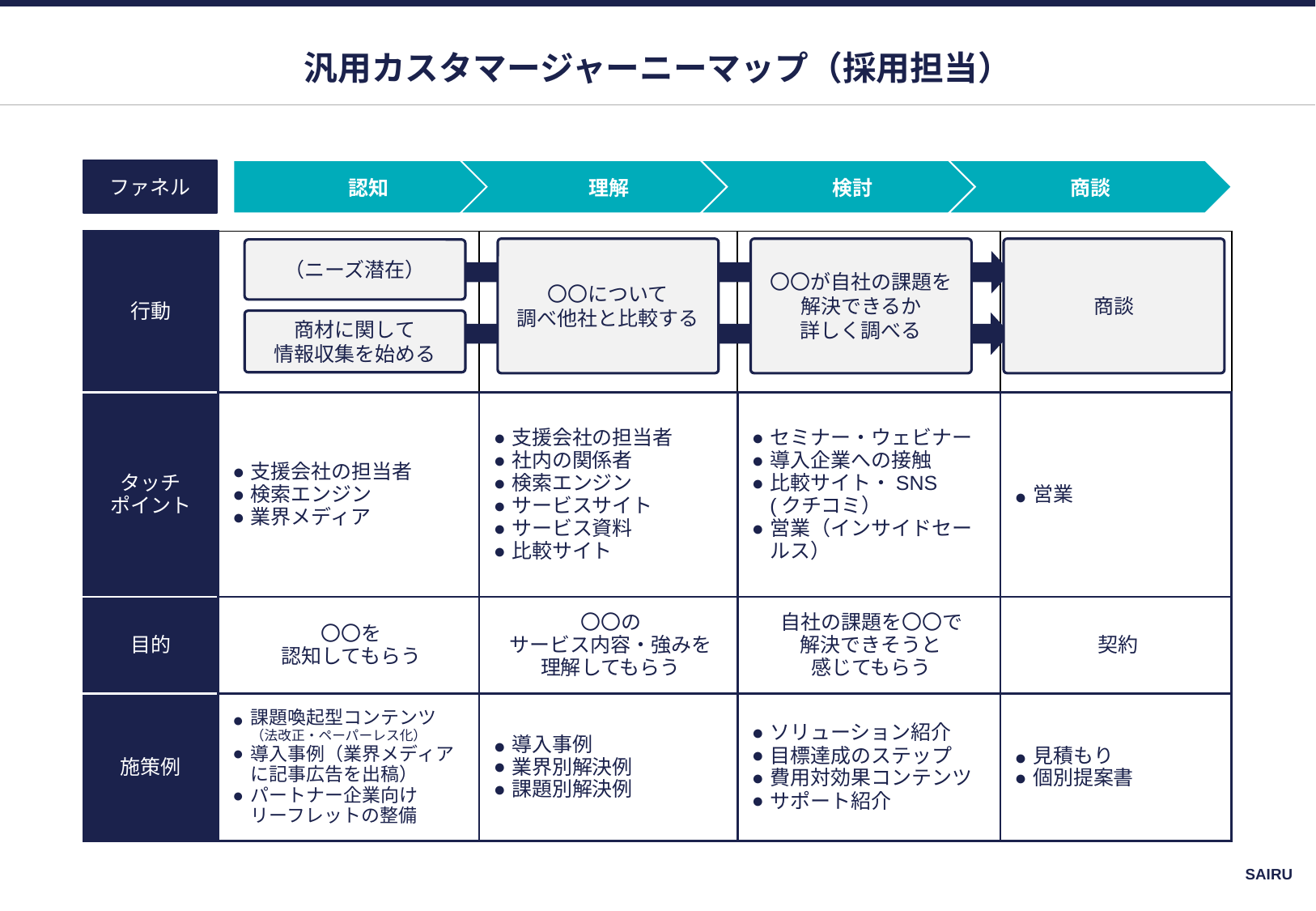

# 汎用カスタマージャーニーマップ（採用担当）
ファネル

認知

理解

検討

商談
| 行動 |  |  |  |  |
| --- | --- | --- | --- | --- |
| タッチ ポイント | 支援会社の担当者 検索エンジン 業界メディア | 支援会社の担当者 社内の関係者 検索エンジン サービスサイト サービス資料 比較サイト | セミナー・ウェビナー 導入企業への接触 比較サイト・SNS (クチコミ） 営業（インサイドセールス） | 営業 |
| 目的 | 〇〇を 認知してもらう | 〇〇の サービス内容・強みを 理解してもらう | 自社の課題を〇〇で 解決できそうと 感じてもらう | 契約 |
| 施策例 | 課題喚起型コンテンツ （法改正・ペーパーレス化） 導入事例（業界メディアに記事広告を出稿） パートナー企業向け リーフレットの整備 | 導入事例 業界別解決例 課題別解決例 | ソリューション紹介 目標達成のステップ 費用対効果コンテンツ サポート紹介 | 見積もり 個別提案書 |
〇〇について
調べ他社と比較する
〇〇が自社の課題を解決できるか
詳しく調べる
商談
（ニーズ潜在）

商材に関して
情報収集を始める

SAIRU